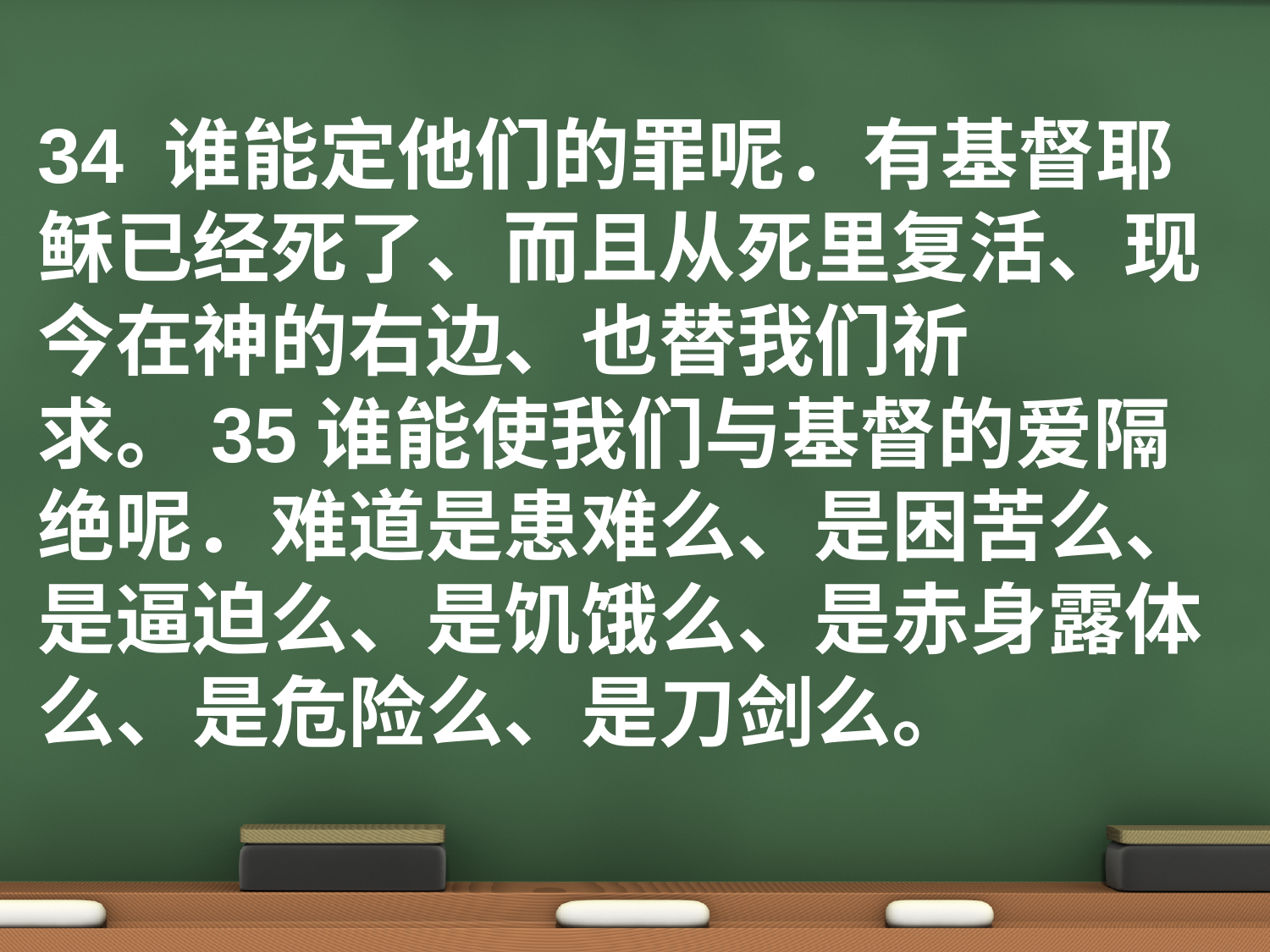

34 谁能定他们的罪呢．有基督耶稣已经死了、而且从死里复活、现今在神的右边、也替我们祈求。35谁能使我们与基督的爱隔绝呢．难道是患难么、是困苦么、是逼迫么、是饥饿么、是赤身露体么、是危险么、是刀剑么。